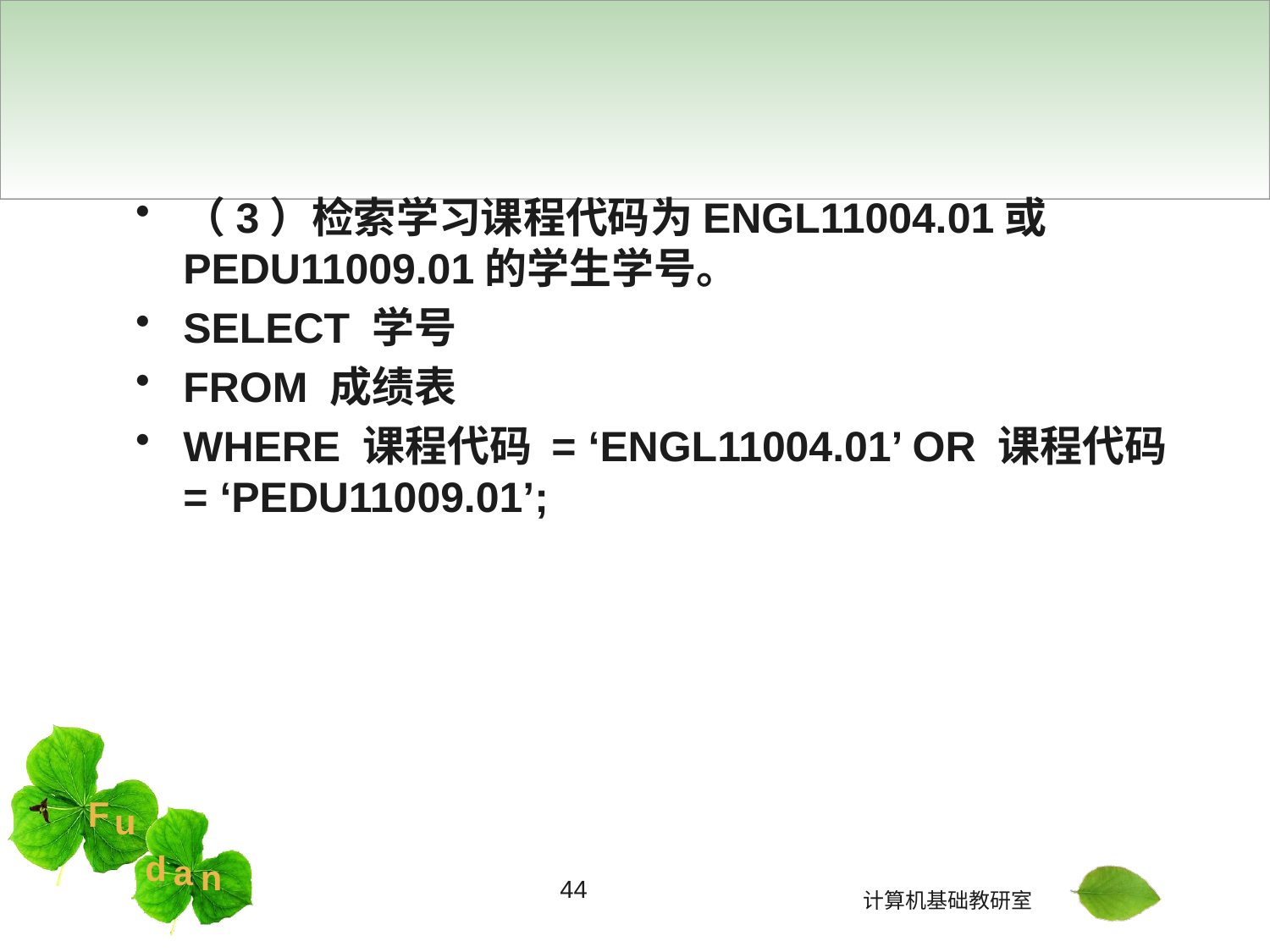

#
（3）检索学习课程代码为ENGL11004.01或PEDU11009.01的学生学号。
SELECT 学号
FROM 成绩表
WHERE 课程代码 = ‘ENGL11004.01’ OR 课程代码 = ‘PEDU11009.01’;

44